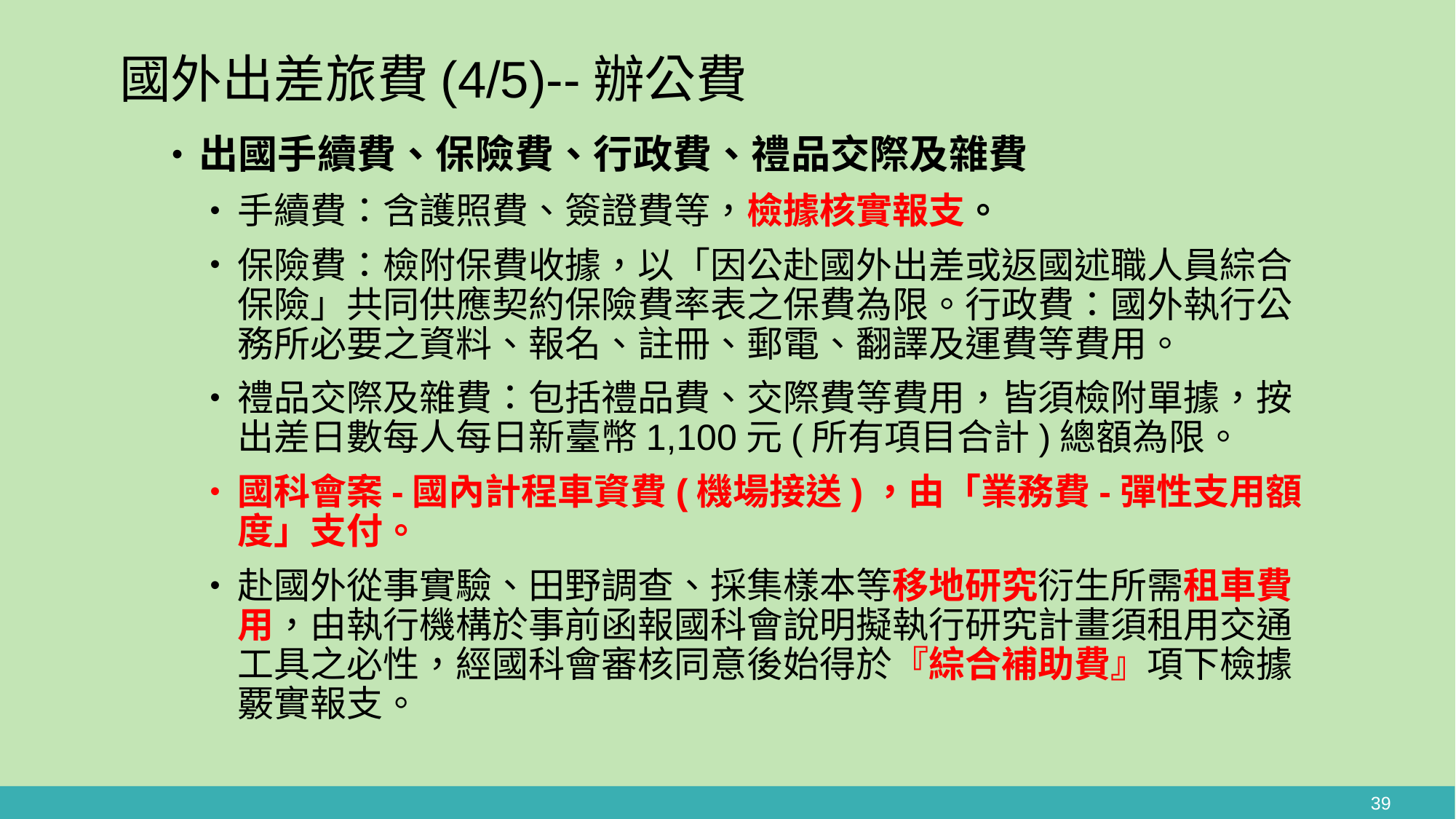

# 國外出差旅費(4/5)--辦公費
出國手續費、保險費、行政費、禮品交際及雜費
手續費：含護照費、簽證費等，檢據核實報支。
保險費：檢附保費收據，以「因公赴國外出差或返國述職人員綜合保險」共同供應契約保險費率表之保費為限。行政費：國外執行公務所必要之資料、報名、註冊、郵電、翻譯及運費等費用。
禮品交際及雜費：包括禮品費、交際費等費用，皆須檢附單據，按出差日數每人每日新臺幣1,100元(所有項目合計)總額為限。
國科會案-國內計程車資費(機場接送)，由「業務費-彈性支用額度」支付。
赴國外從事實驗、田野調查、採集樣本等移地研究衍生所需租車費用，由執行機構於事前函報國科會說明擬執行研究計畫須租用交通工具之必性，經國科會審核同意後始得於『綜合補助費』項下檢據覈實報支。

39